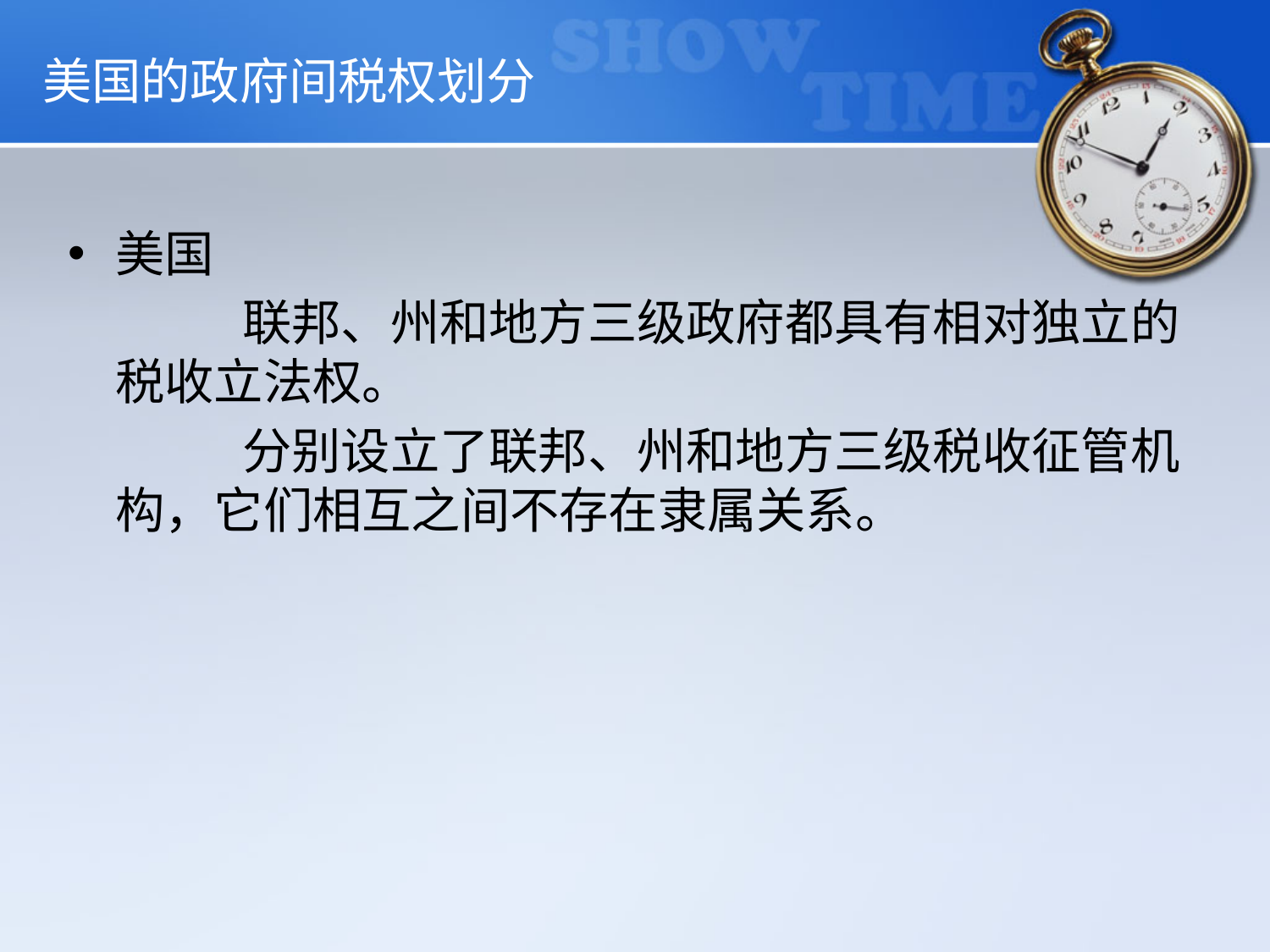

# 美国的政府间税权划分
美国
		联邦、州和地方三级政府都具有相对独立的税收立法权。
		分别设立了联邦、州和地方三级税收征管机构，它们相互之间不存在隶属关系。